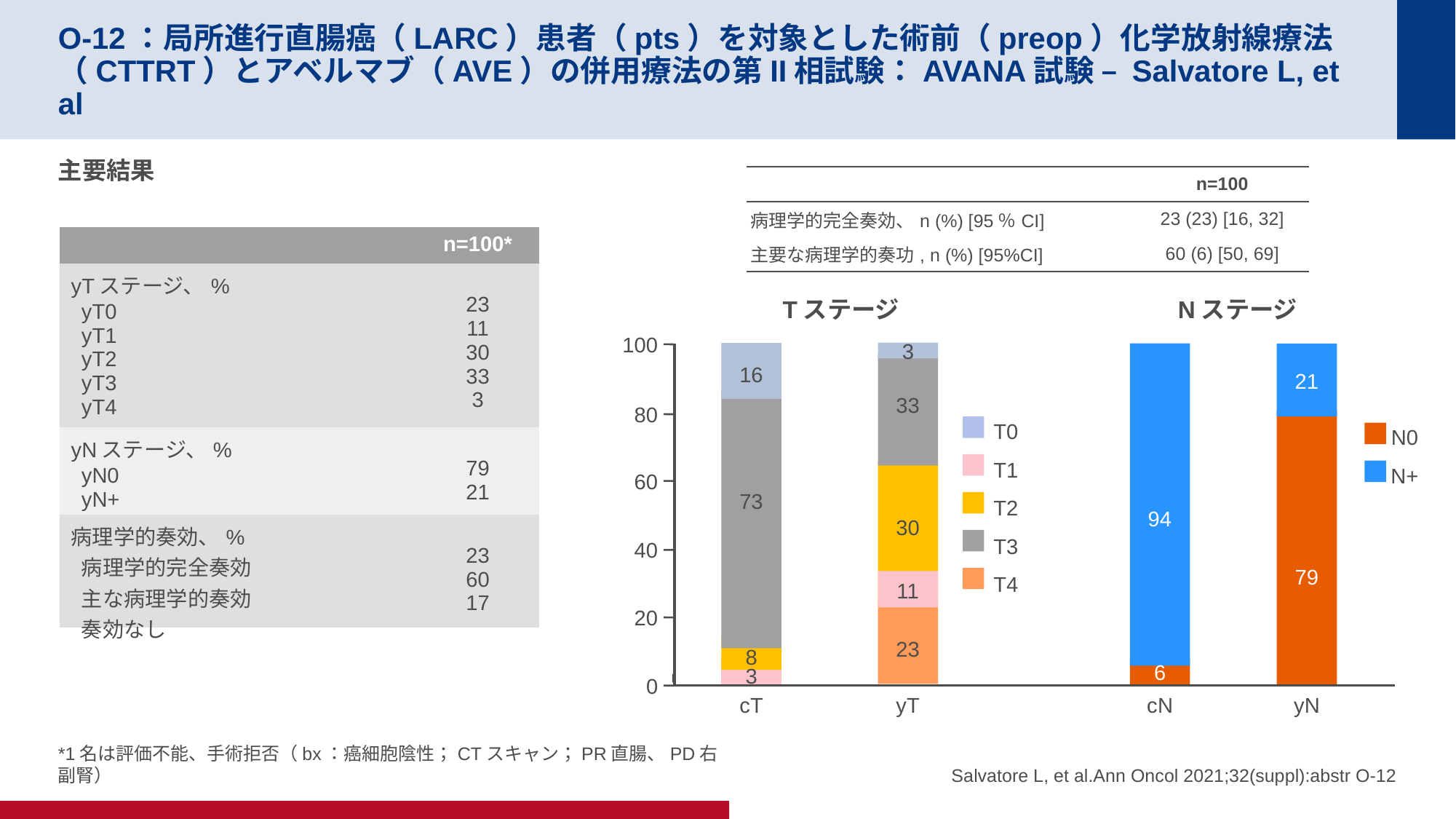

# O-12：局所進行直腸癌（LARC）患者（pts）を対象とした術前（preop）化学放射線療法（CTTRT）とアベルマブ（AVE）の併用療法の第II相試験：AVANA試験 – Salvatore L, et al
主要結果
|  | n=100 |
| --- | --- |
| 病理学的完全奏効、n (%) [95％CI] | 23 (23) [16, 32] |
| 主要な病理学的奏功, n (%) [95%CI] | 60 (6) [50, 69] |
|  | n=100\* |
| --- | --- |
| yTステージ、% yT0 yT1 yT2 yT3 yT4 | 23 11 30 33 3 |
| yNステージ、% yN0 yN+ | 79 21 |
| 病理学的奏効、% 病理学的完全奏効 主な病理学的奏効 奏効なし | 23 60 17 |
Tステージ
Nステージ
100

80

60

40

20

0

3

16
21
33

T0
T1
T2
T3
T4
N0
N+

73

94
30

79

11

23

8
6

3

cT
yT
cN
yN
*1名は評価不能、手術拒否（bx：癌細胞陰性；CTスキャン；PR直腸、PD右副腎）
Salvatore L, et al.Ann Oncol 2021;32(suppl):abstr O-12